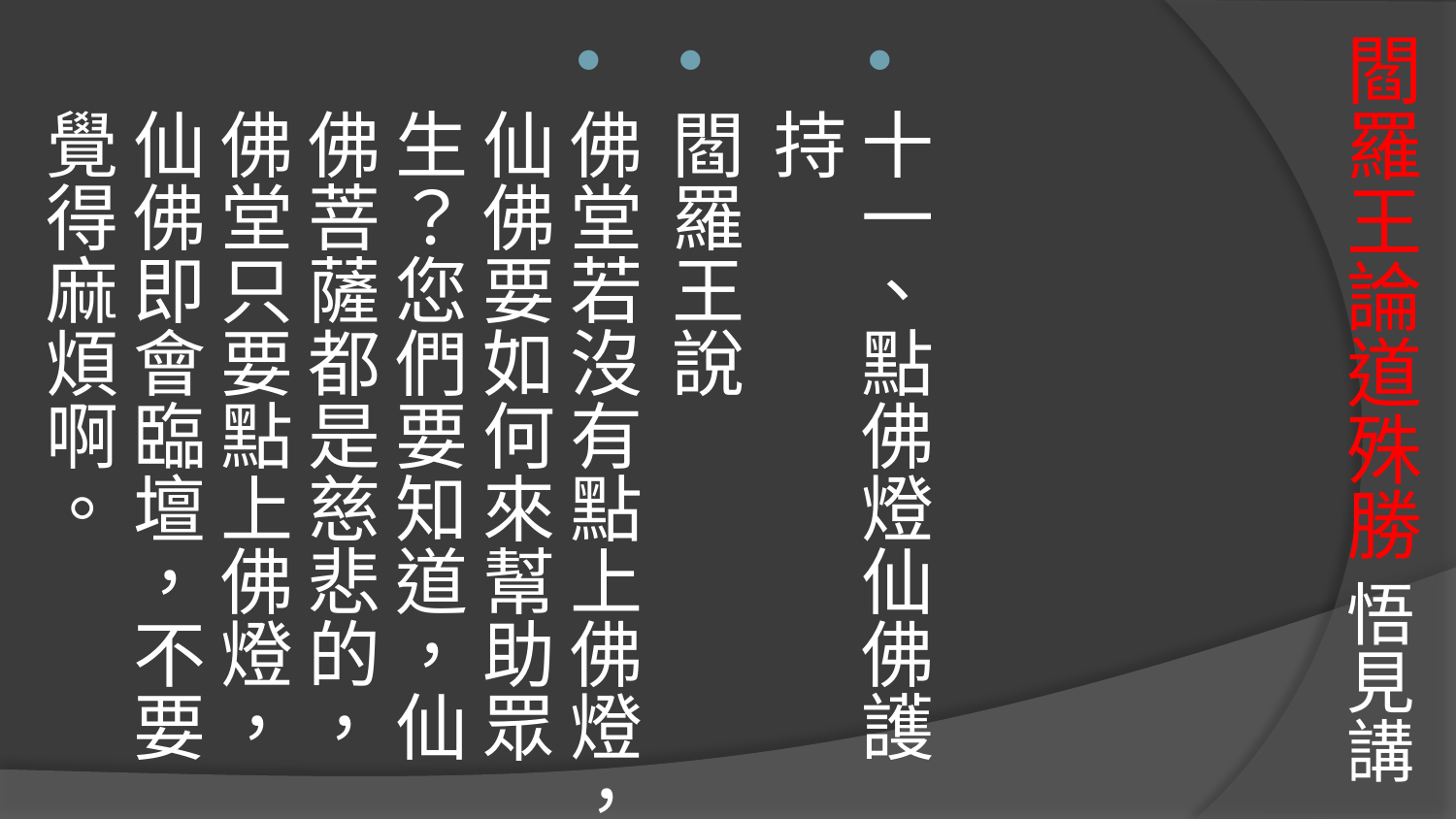

# 閻羅王論道殊勝 悟見講
十一、點佛燈仙佛護持
閻羅王說
佛堂若沒有點上佛燈，仙佛要如何來幫助眾生？您們要知道，仙佛菩薩都是慈悲的，佛堂只要點上佛燈，仙佛即會臨壇，不要覺得麻煩啊。